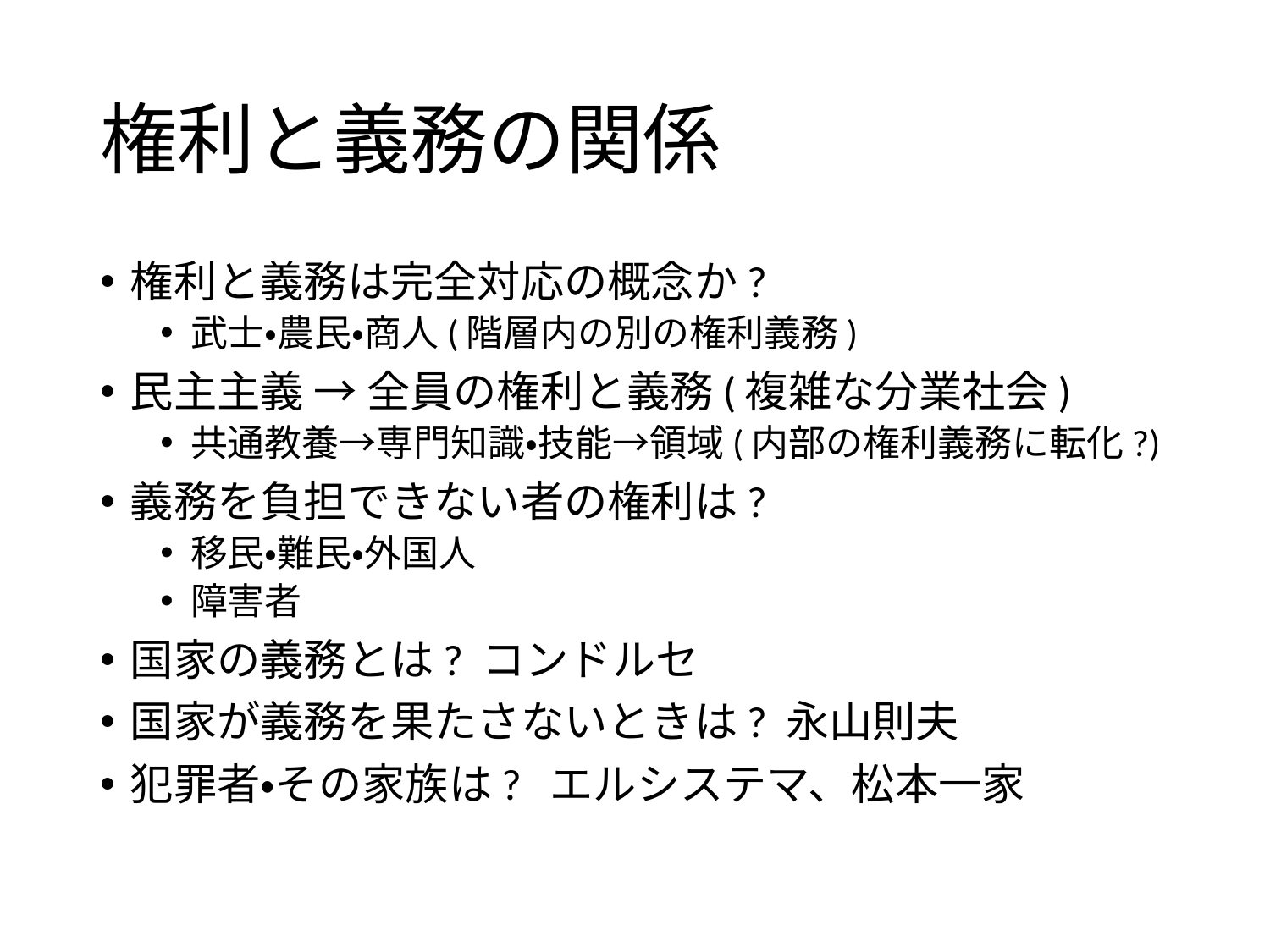

# 権利と義務の関係
権利と義務は完全対応の概念か?
武士・農民・商人(階層内の別の権利義務)
民主主義 → 全員の権利と義務(複雑な分業社会)
共通教養→専門知識・技能→領域(内部の権利義務に転化?)
義務を負担できない者の権利は?
移民・難民・外国人
障害者
国家の義務とは? コンドルセ
国家が義務を果たさないときは? 永山則夫
犯罪者・その家族は?  エルシステマ、松本一家